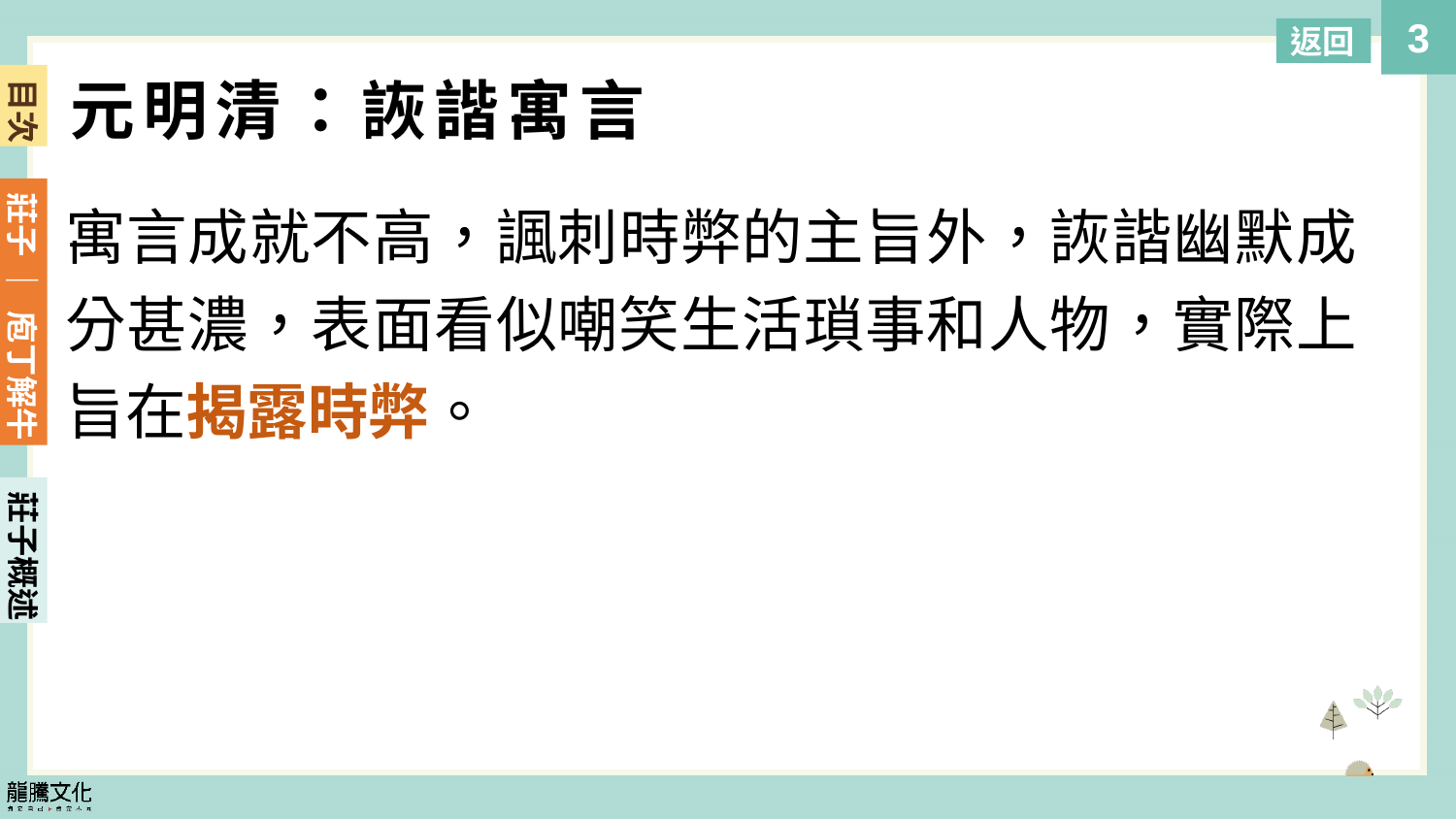

返回
元明清：詼諧寓言
寓言成就不高，諷刺時弊的主旨外，詼諧幽默成分甚濃，表面看似嘲笑生活瑣事和人物，實際上旨在揭露時弊。
莊子概述